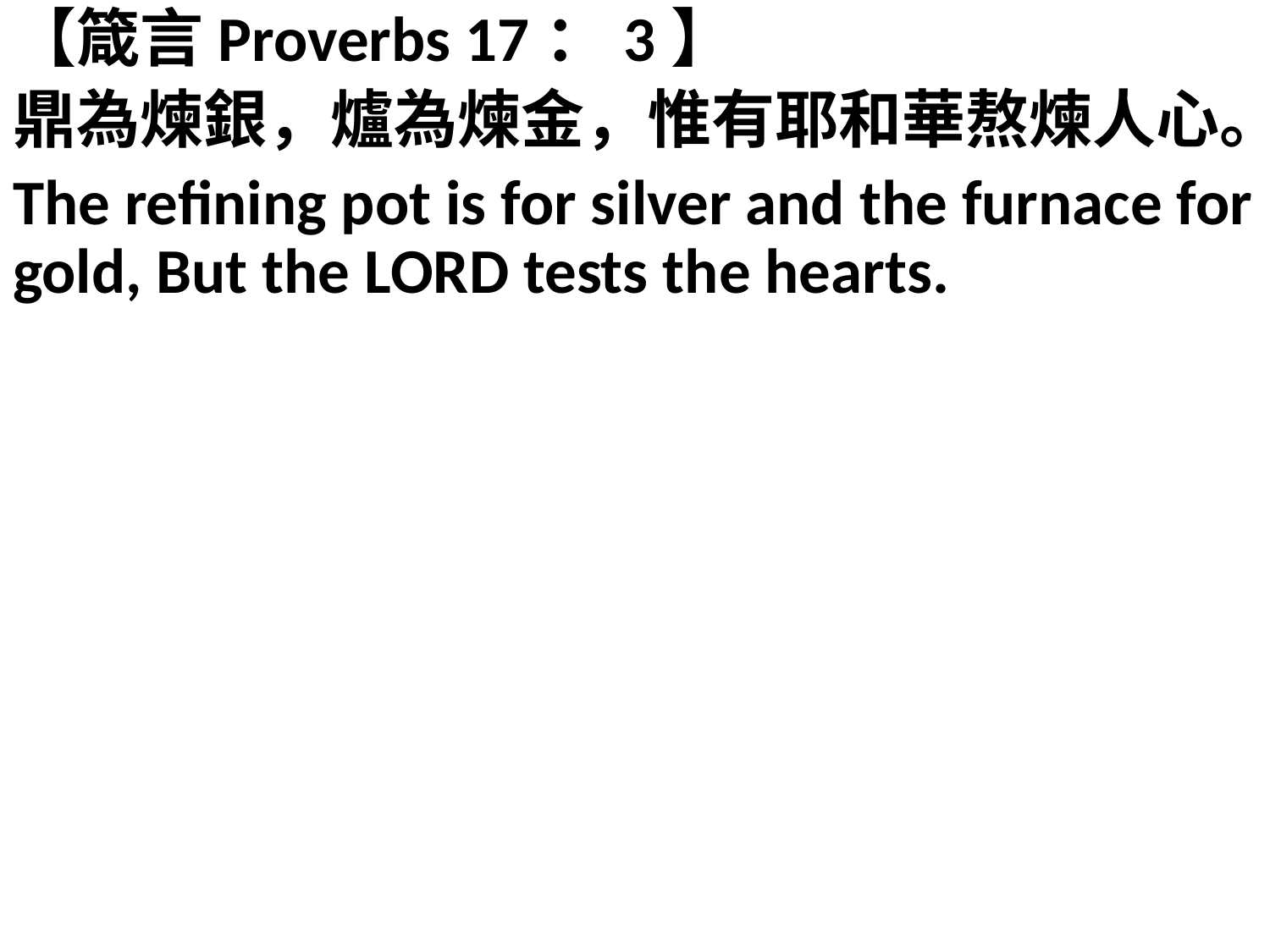

【箴言Proverbs 17：3】
鼎為煉銀，爐為煉金，惟有耶和華熬煉人心。
The refining pot is for silver and the furnace for gold, But the LORD tests the hearts.